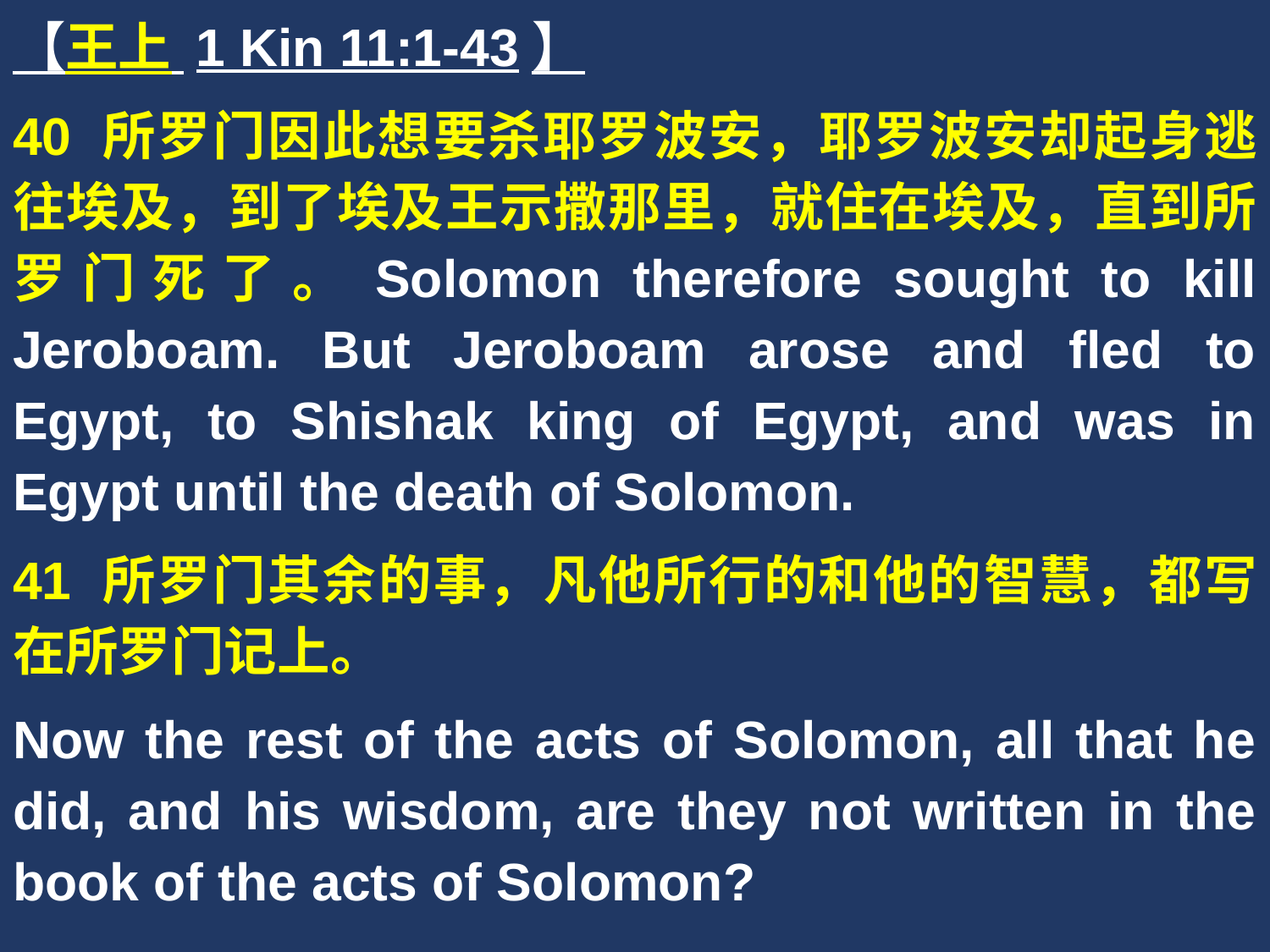

【王上 1 Kin 11:1-43】
40 所罗门因此想要杀耶罗波安，耶罗波安却起身逃往埃及，到了埃及王示撒那里，就住在埃及，直到所罗门死了。Solomon therefore sought to kill Jeroboam. But Jeroboam arose and fled to Egypt, to Shishak king of Egypt, and was in Egypt until the death of Solomon.
41 所罗门其余的事，凡他所行的和他的智慧，都写在所罗门记上。
Now the rest of the acts of Solomon, all that he did, and his wisdom, are they not written in the book of the acts of Solomon?